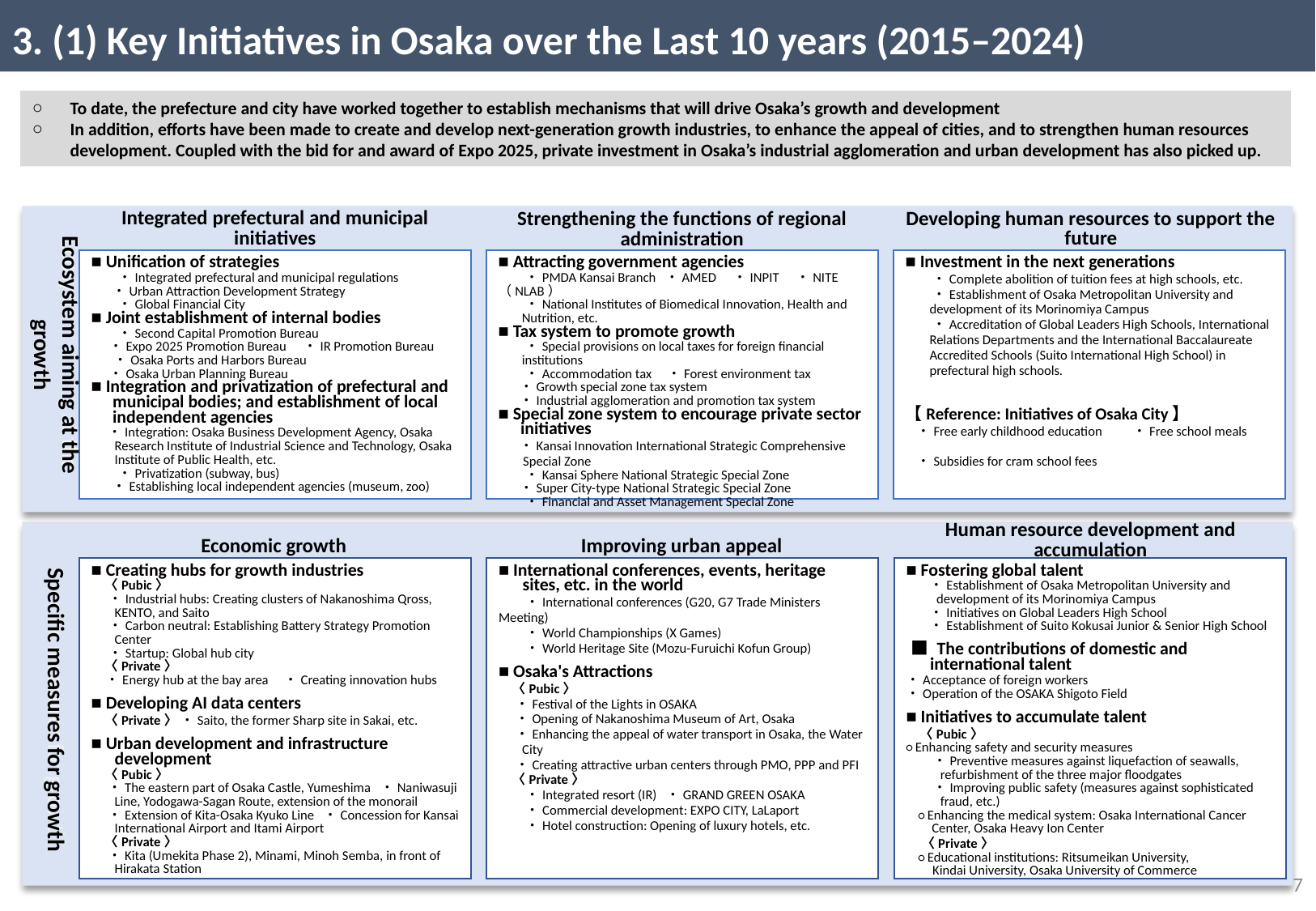

3. (1) Key Initiatives in Osaka over the Last 10 years (2015–2024)
To date, the prefecture and city have worked together to establish mechanisms that will drive Osaka’s growth and development
In addition, efforts have been made to create and develop next-generation growth industries, to enhance the appeal of cities, and to strengthen human resources development. Coupled with the bid for and award of Expo 2025, private investment in Osaka’s industrial agglomeration and urban development has also picked up.

Ecosystem aiming at the growth

Ecosystem aiming at the growth
Integrated prefectural and municipal initiatives
Developing human resources to support the future
Strengthening the functions of regional administration

■ Unification of strategies
　　・Integrated prefectural and municipal regulations
      ・Urban Attraction Development Strategy
　　・Global Financial City
■ Joint establishment of internal bodies
　　・Second Capital Promotion Bureau　　
      ・Expo 2025 Promotion Bureau　・IR Promotion Bureau
　   ・Osaka Ports and Harbors Bureau　
      ・Osaka Urban Planning Bureau
■ Integration and privatization of prefectural and municipal bodies; and establishment of local independent agencies
・Integration: Osaka Business Development Agency, Osaka Research Institute of Industrial Science and Technology, Osaka Institute of Public Health, etc.
　　・Privatization (subway, bus)
      ・Establishing local independent agencies (museum, zoo)
■ Attracting government agencies
　　・PMDA Kansai Branch  ・AMED　・INPIT　・NITE（NLAB）
　　・National Institutes of Biomedical Innovation, Health and Nutrition, etc.
■ Tax system to promote growth
　　・Special provisions on local taxes for foreign financial institutions
　　・Accommodation tax    ・Forest environment tax
      ・Growth special zone tax system
      ・Industrial agglomeration and promotion tax system
■ Special zone system to encourage private sector initiatives
      ・Kansai Innovation International Strategic Comprehensive Special Zone
　　・Kansai Sphere National Strategic Special Zone
      ・Super City-type National Strategic Special Zone
　　・Financial and Asset Management Special Zone
■ Investment in the next generations
　　・Complete abolition of tuition fees at high schools, etc.
　　・Establishment of Osaka Metropolitan University and development of its Morinomiya Campus
　　・Accreditation of Global Leaders High Schools, International Relations Departments and the International Baccalaureate Accredited Schools (Suito International High School) in prefectural high schools.

【Reference: Initiatives of Osaka City】
・Free early childhood education　　・Free school meals
・Subsidies for cram school fees

Human resource development and accumulation
Economic growth
Improving urban appeal

Specific measures for growth
Specific measures for growth
■ Creating hubs for growth industries
　〈Pubic〉
・Industrial hubs: Creating clusters of Nakanoshima Qross, KENTO, and Saito
・Carbon neutral: Establishing Battery Strategy Promotion Center
・Startup: Global hub city
　〈Private〉
  ・Energy hub at the bay area    ・Creating innovation hubs
■ Developing AI data centers
　〈Private〉 ・Saito, the former Sharp site in Sakai, etc.
■ Urban development and infrastructure development
　〈Pubic〉
・The eastern part of Osaka Castle, Yumeshima  ・Naniwasuji Line, Yodogawa-Sagan Route, extension of the monorail
・Extension of Kita-Osaka Kyuko Line  ・Concession for Kansai International Airport and Itami Airport
　〈Private〉
・Kita (Umekita Phase 2), Minami, Minoh Semba, in front of Hirakata Station

■ International conferences, events, heritage sites, etc. in the world
　　・International conferences (G20, G7 Trade Ministers Meeting)
　　・World Championships (X Games)
　　・World Heritage Site (Mozu-Furuichi Kofun Group)
■ Osaka's Attractions
　〈Pubic〉
・Festival of the Lights in OSAKA
・Opening of Nakanoshima Museum of Art, Osaka
・Enhancing the appeal of water transport in Osaka, the Water City
・Creating attractive urban centers through PMO, PPP and PFI
　〈Private〉
　　・Integrated resort (IR)  ・GRAND GREEN OSAKA
　　・Commercial development: EXPO CITY, LaLaport
　　・Hotel construction: Opening of luxury hotels, etc.
■ Fostering global talent
・Establishment of Osaka Metropolitan University and development of its Morinomiya Campus
・Initiatives on Global Leaders High School
・Establishment of Suito Kokusai Junior & Senior High School
　■ The contributions of domestic and international talent
・Acceptance of foreign workers
・Operation of the OSAKA Shigoto Field
■ Initiatives to accumulate talent
　〈Pubic〉
○ Enhancing safety and security measures
・Preventive measures against liquefaction of seawalls, refurbishment of the three major floodgates
・Improving public safety (measures against sophisticated fraud, etc.)
○ Enhancing the medical system: Osaka International Cancer Center, Osaka Heavy Ion Center
    〈Private〉
○ Educational institutions: Ritsumeikan University,
Kindai University, Osaka University of Commerce
7